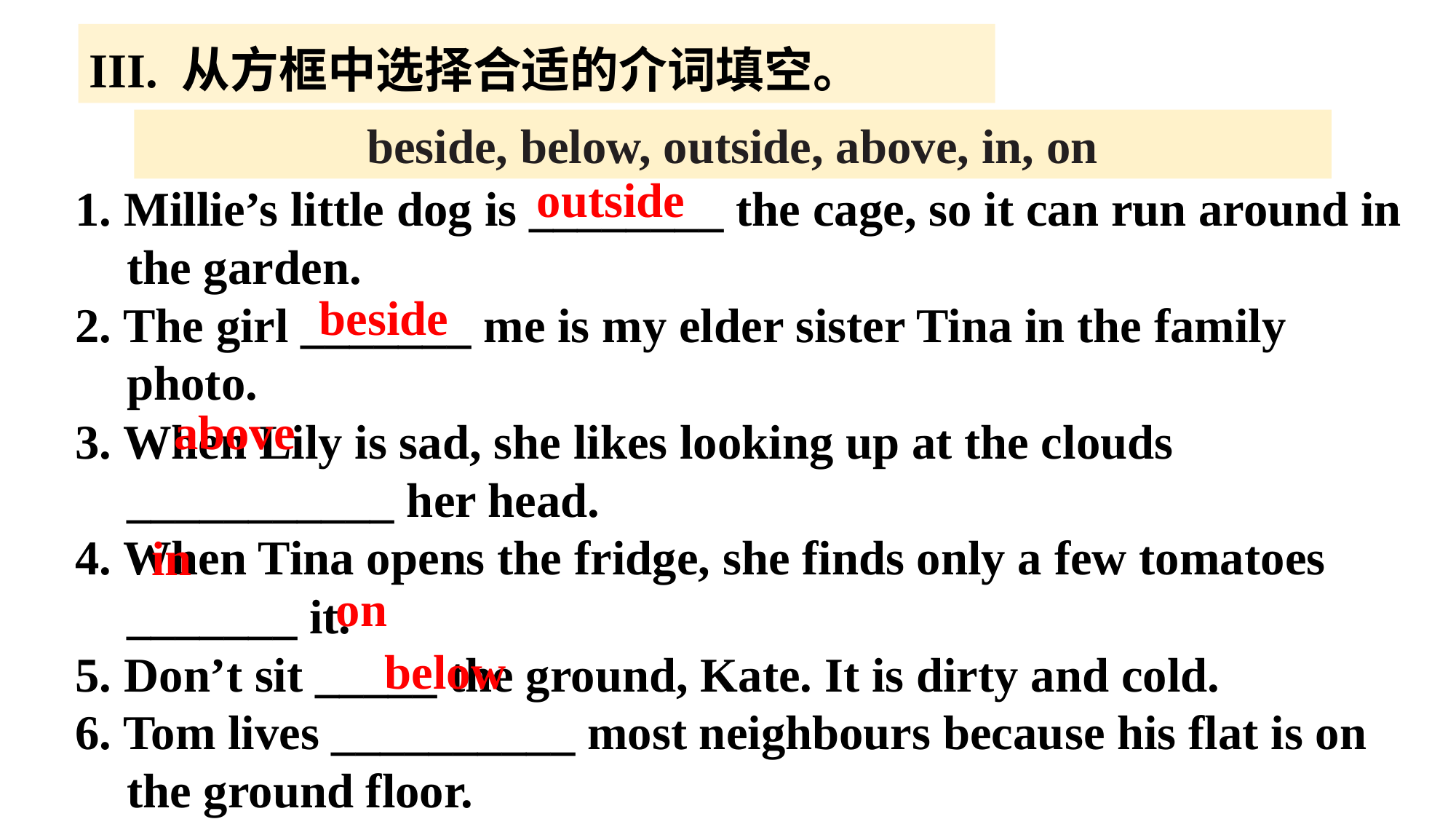

III. 从方框中选择合适的介词填空。
beside, below, outside, above, in, on
outside
1. Millie’s little dog is ________ the cage, so it can run around in the garden.
2. The girl _______ me is my elder sister Tina in the family photo.
3. When Lily is sad, she likes looking up at the clouds ___________ her head.
4. When Tina opens the fridge, she finds only a few tomatoes _______ it.
5. Don’t sit _____ the ground, Kate. It is dirty and cold.
6. Tom lives __________ most neighbours because his flat is on the ground floor.
beside
above
in
on
below